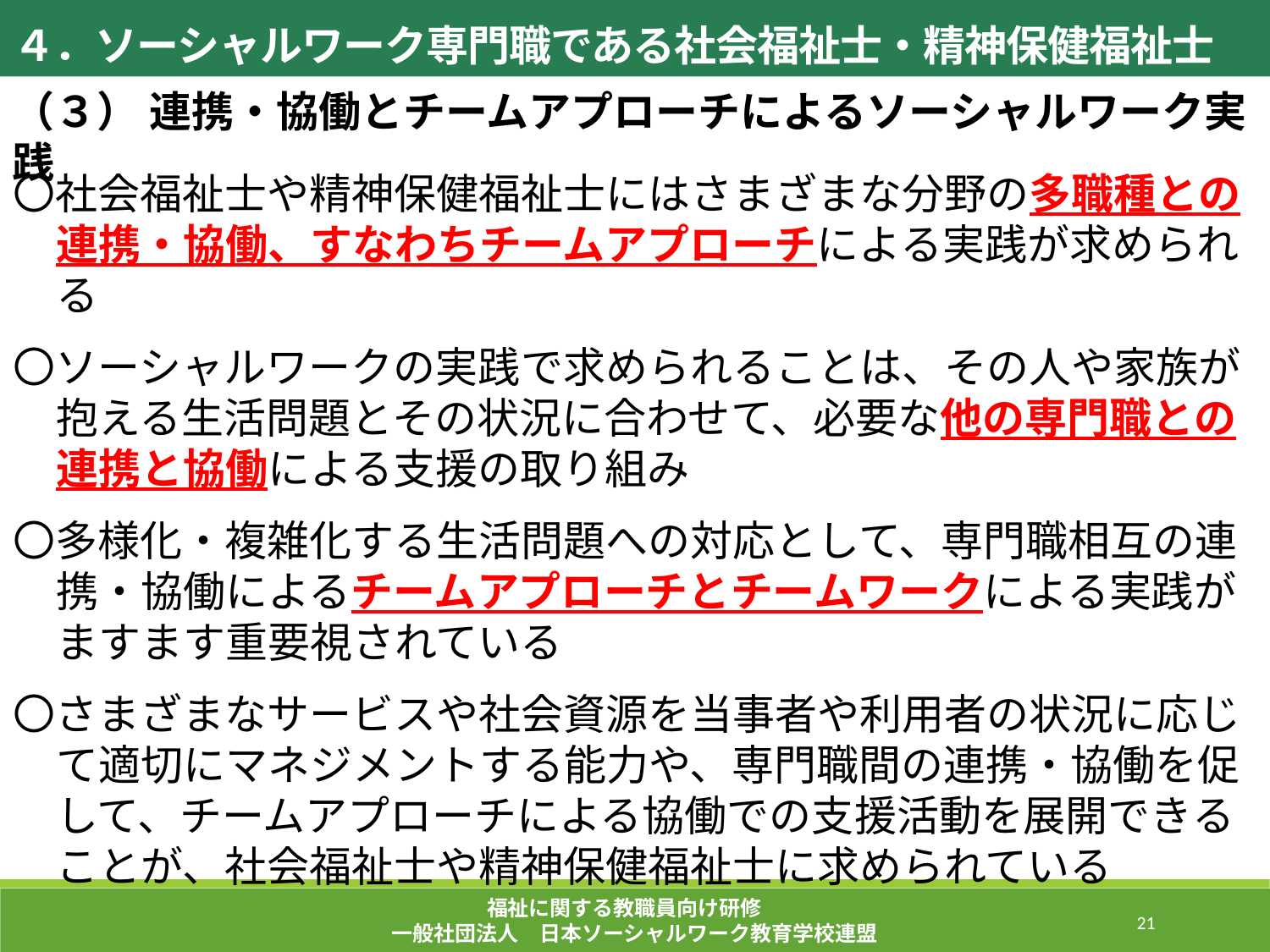

４．ソーシャルワーク専門職である社会福祉士・精神保健福祉士
（３） 連携・協働とチームアプローチによるソーシャルワーク実践
〇社会福祉士や精神保健福祉士にはさまざまな分野の多職種との連携・協働、すなわちチームアプローチによる実践が求められる
〇ソーシャルワークの実践で求められることは、その人や家族が抱える生活問題とその状況に合わせて、必要な他の専門職との連携と協働による支援の取り組み
〇多様化・複雑化する生活問題への対応として、専門職相互の連携・協働によるチームアプローチとチームワークによる実践がますます重要視されている
〇さまざまなサービスや社会資源を当事者や利用者の状況に応じて適切にマネジメントする能力や、専門職間の連携・協働を促して、チームアプローチによる協働での支援活動を展開できることが、社会福祉士や精神保健福祉士に求められている

福祉に関する教職員向け研修
一般社団法人　日本ソーシャルワーク教育学校連盟
21